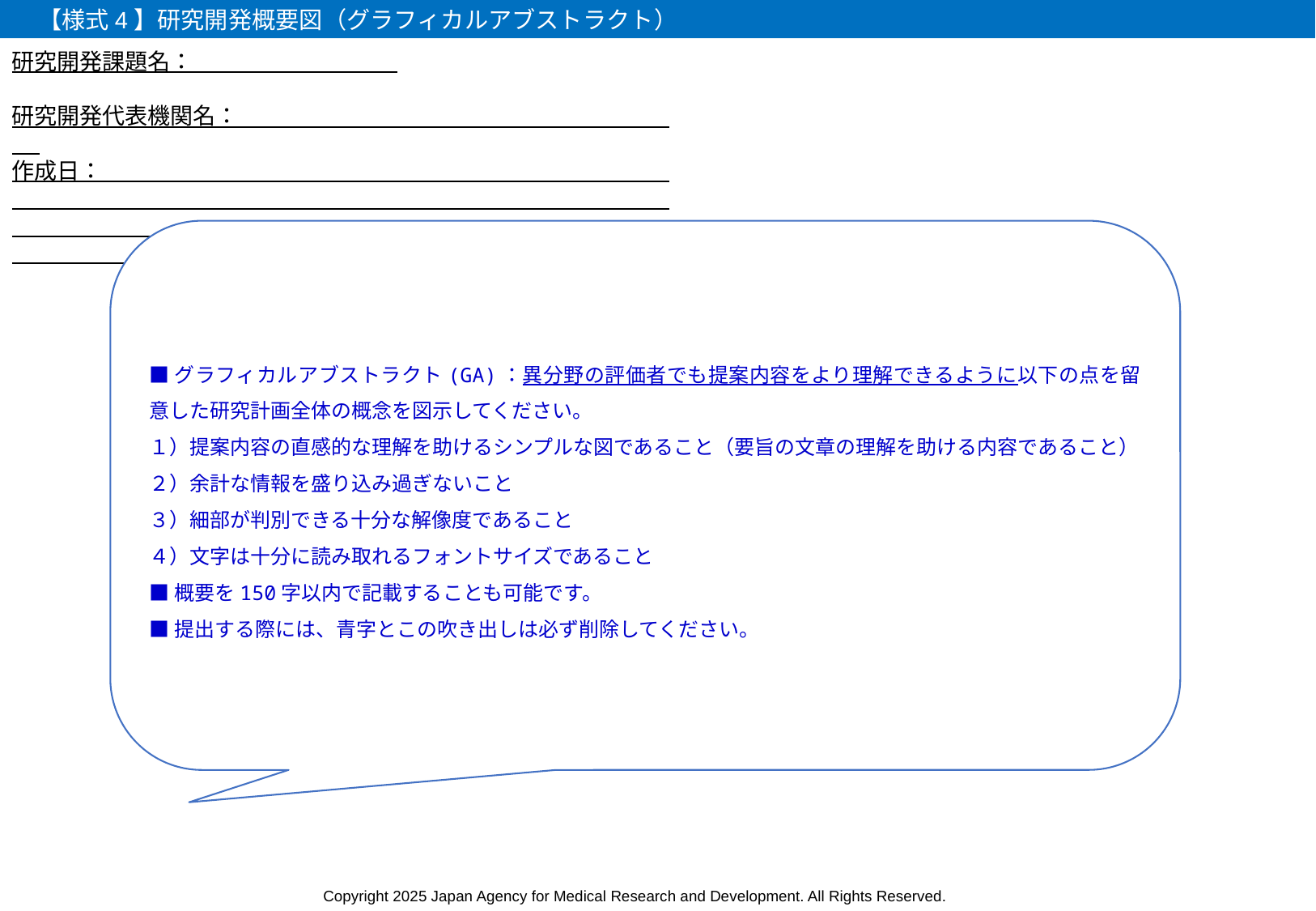

研究開発課題名：
研究開発代表機関名：
作成日：
■グラフィカルアブストラクト(GA)：異分野の評価者でも提案内容をより理解できるように以下の点を留意した研究計画全体の概念を図示してください。
１）提案内容の直感的な理解を助けるシンプルな図であること（要旨の文章の理解を助ける内容であること）
２）余計な情報を盛り込み過ぎないこと
３）細部が判別できる十分な解像度であること
４）文字は十分に読み取れるフォントサイズであること
■概要を150字以内で記載することも可能です。
■提出する際には、青字とこの吹き出しは必ず削除してください。